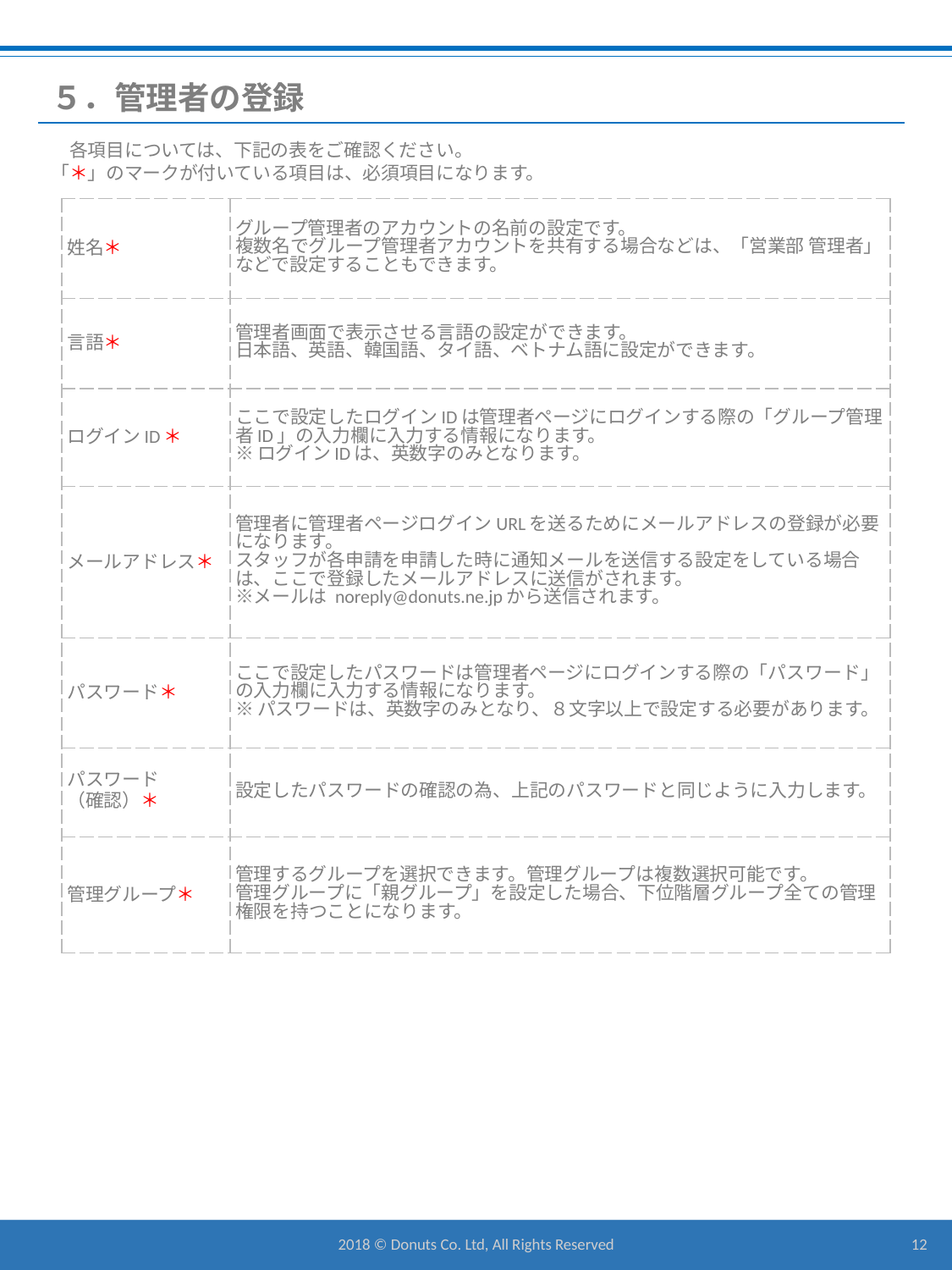

# ５．管理者の登録
　各項目については、下記の表をご確認ください。
「＊」のマークが付いている項目は、必須項目になります。
| 姓名＊ | グループ管理者のアカウントの名前の設定です。 複数名でグループ管理者アカウントを共有する場合などは、「営業部 管理者」などで設定することもできます。 |
| --- | --- |
| 言語＊ | 管理者画面で表示させる言語の設定ができます。 日本語、英語、韓国語、タイ語、ベトナム語に設定ができます。 |
| ログインID＊ | ここで設定したログインIDは管理者ページにログインする際の「グループ管理者ID」の入力欄に入力する情報になります。 ※ログインIDは、英数字のみとなります。 |
| メールアドレス＊ | 管理者に管理者ページログインURLを送るためにメールアドレスの登録が必要になります。 スタッフが各申請を申請した時に通知メールを送信する設定をしている場合は、ここで登録したメールアドレスに送信がされます。 ※メールは noreply@donuts.ne.jpから送信されます。 |
| パスワード＊ | ここで設定したパスワードは管理者ページにログインする際の「パスワード」の入力欄に入力する情報になります。 ※パスワードは、英数字のみとなり、８文字以上で設定する必要があります。 |
| パスワード （確認）＊ | 設定したパスワードの確認の為、上記のパスワードと同じように入力します。 |
| 管理グループ＊ | 管理するグループを選択できます。管理グループは複数選択可能です。 管理グループに「親グループ」を設定した場合、下位階層グループ全ての管理権限を持つことになります。 |
2018 © Donuts Co. Ltd, All Rights Reserved
12